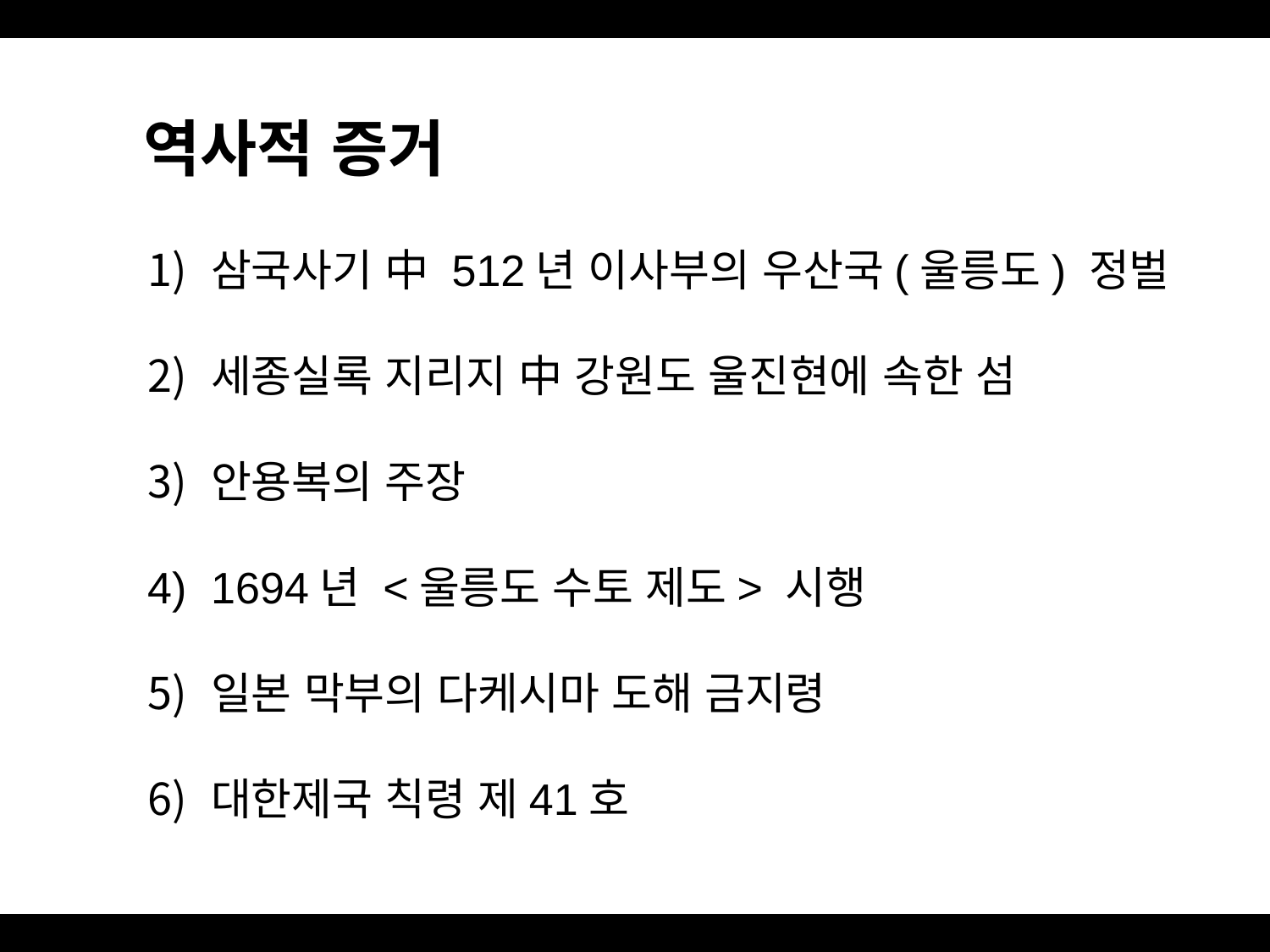

역사적 증거
삼국사기 中 512년 이사부의 우산국(울릉도) 정벌

세종실록 지리지 中 강원도 울진현에 속한 섬

안용복의 주장

1694년 <울릉도 수토 제도> 시행

일본 막부의 다케시마 도해 금지령

대한제국 칙령 제41호